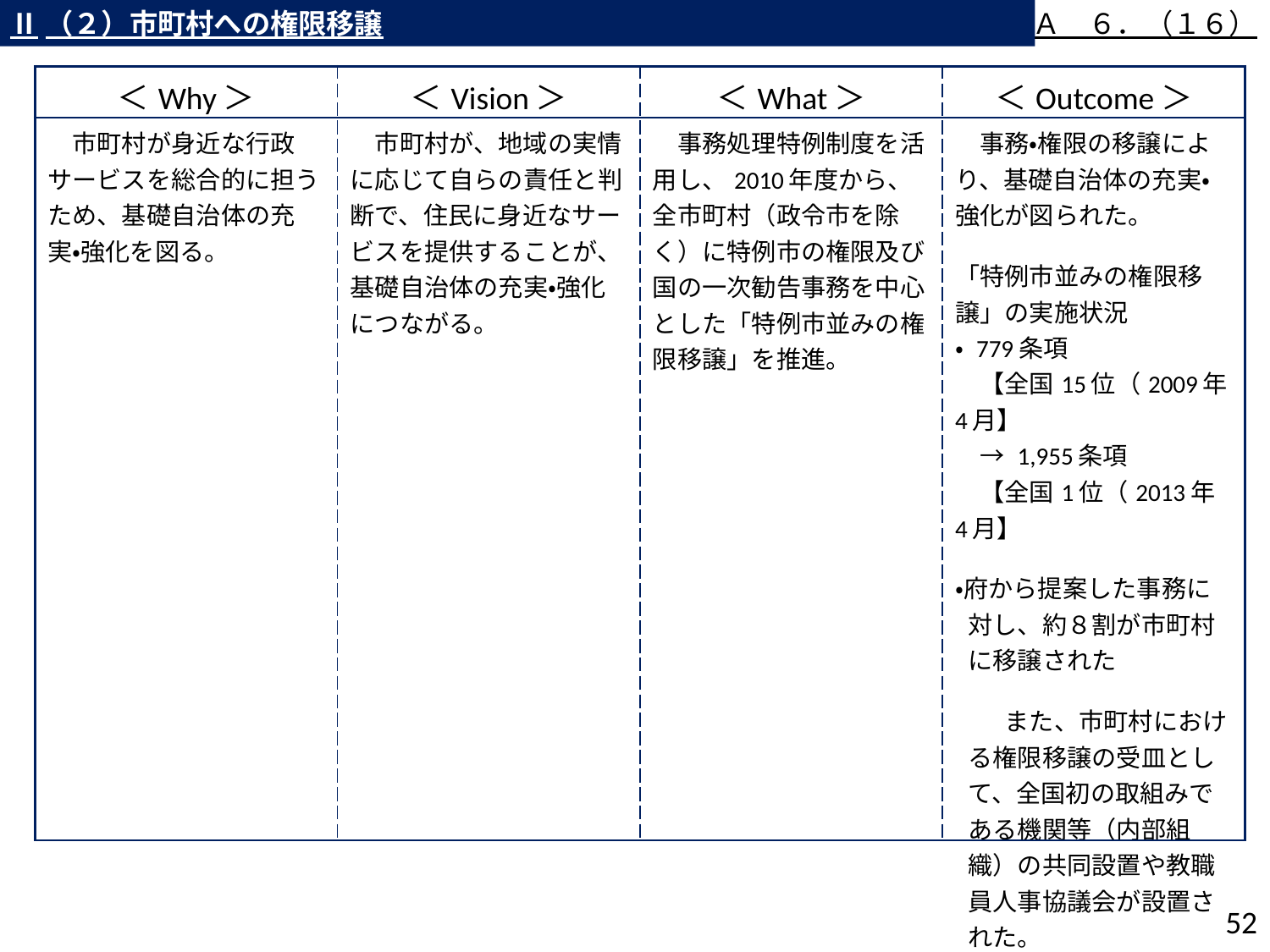

Ⅱ（２）市町村への権限移譲
Ａ　６．（１６）
| ＜Why＞ | ＜Vision＞ | ＜What＞ | ＜Outcome＞ |
| --- | --- | --- | --- |
| 市町村が身近な行政サービスを総合的に担うため、基礎自治体の充実・強化を図る。 | 市町村が、地域の実情に応じて自らの責任と判断で、住民に身近なサービスを提供することが、基礎自治体の充実・強化につながる。 | 事務処理特例制度を活用し、2010年度から、全市町村（政令市を除く）に特例市の権限及び国の一次勧告事務を中心とした「特例市並みの権限移譲」を推進。 | 事務・権限の移譲により、基礎自治体の充実・強化が図られた。 「特例市並みの権限移譲」の実施状況 ・ 779条項 　【全国15位（2009年4月】 　→ 1,955条項 　【全国1位（2013年4月】 ・府から提案した事務に対し、約８割が市町村に移譲された 　　また、市町村における権限移譲の受皿として、全国初の取組みである機関等（内部組織）の共同設置や教職員人事協議会が設置された。 |
52